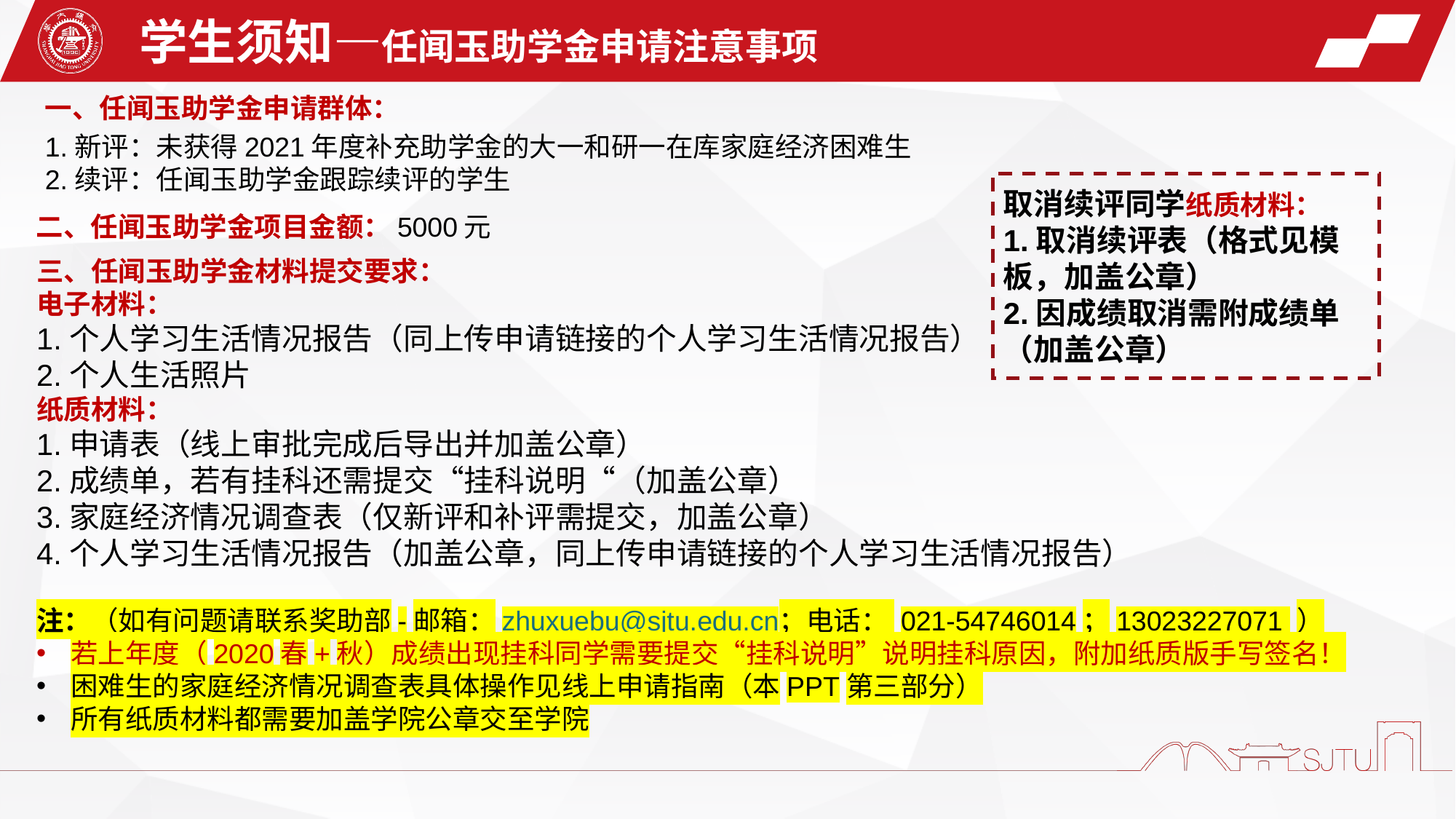

学生须知—任闻玉助学金申请注意事项
一、任闻玉助学金申请群体：

1.新评：未获得2021年度补充助学金的大一和研一在库家庭经济困难生
2.续评：任闻玉助学金跟踪续评的学生

取消续评同学纸质材料：
1.取消续评表（格式见模板，加盖公章）
2.因成绩取消需附成绩单（加盖公章）
二、任闻玉助学金项目金额：5000元
三、任闻玉助学金材料提交要求：
电子材料：
1.个人学习生活情况报告（同上传申请链接的个人学习生活情况报告）
2.个人生活照片
纸质材料：
1.申请表（线上审批完成后导出并加盖公章）
2.成绩单，若有挂科还需提交“挂科说明“（加盖公章）
3.家庭经济情况调查表（仅新评和补评需提交，加盖公章）
4.个人学习生活情况报告（加盖公章，同上传申请链接的个人学习生活情况报告）

注：（如有问题请联系奖助部-邮箱：zhuxuebu@sjtu.edu.cn；电话： 021-54746014；13023227071 ）
若上年度（2020春+秋）成绩出现挂科同学需要提交“挂科说明”说明挂科原因，附加纸质版手写签名！
困难生的家庭经济情况调查表具体操作见线上申请指南（本PPT第三部分）
所有纸质材料都需要加盖学院公章交至学院